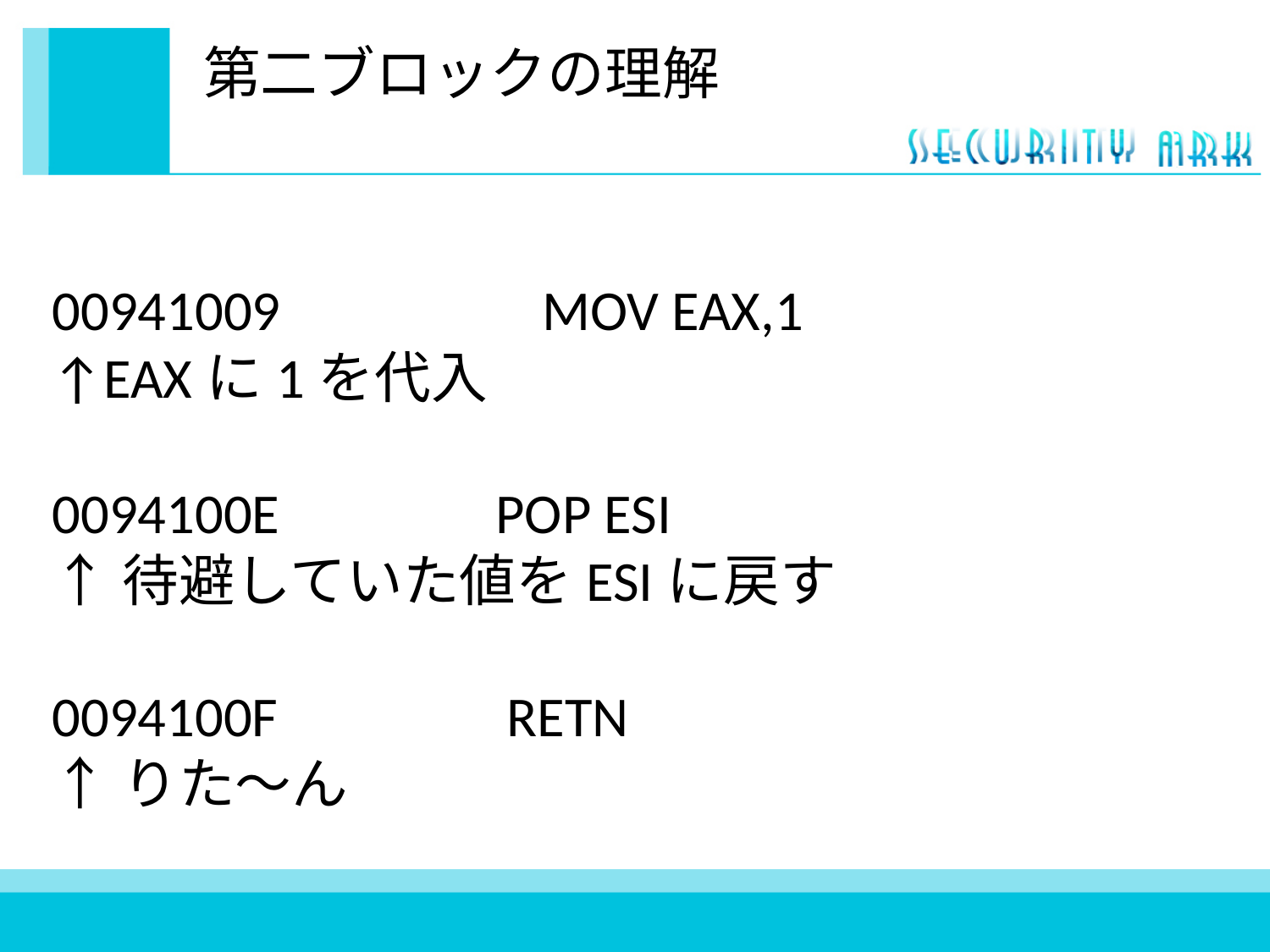

# 第二ブロックの理解
00941009  　            MOV EAX,1
↑EAXに1を代入

0094100E                 POP ESI
↑待避していた値をESIに戻す

0094100F                  RETN
↑りた～ん